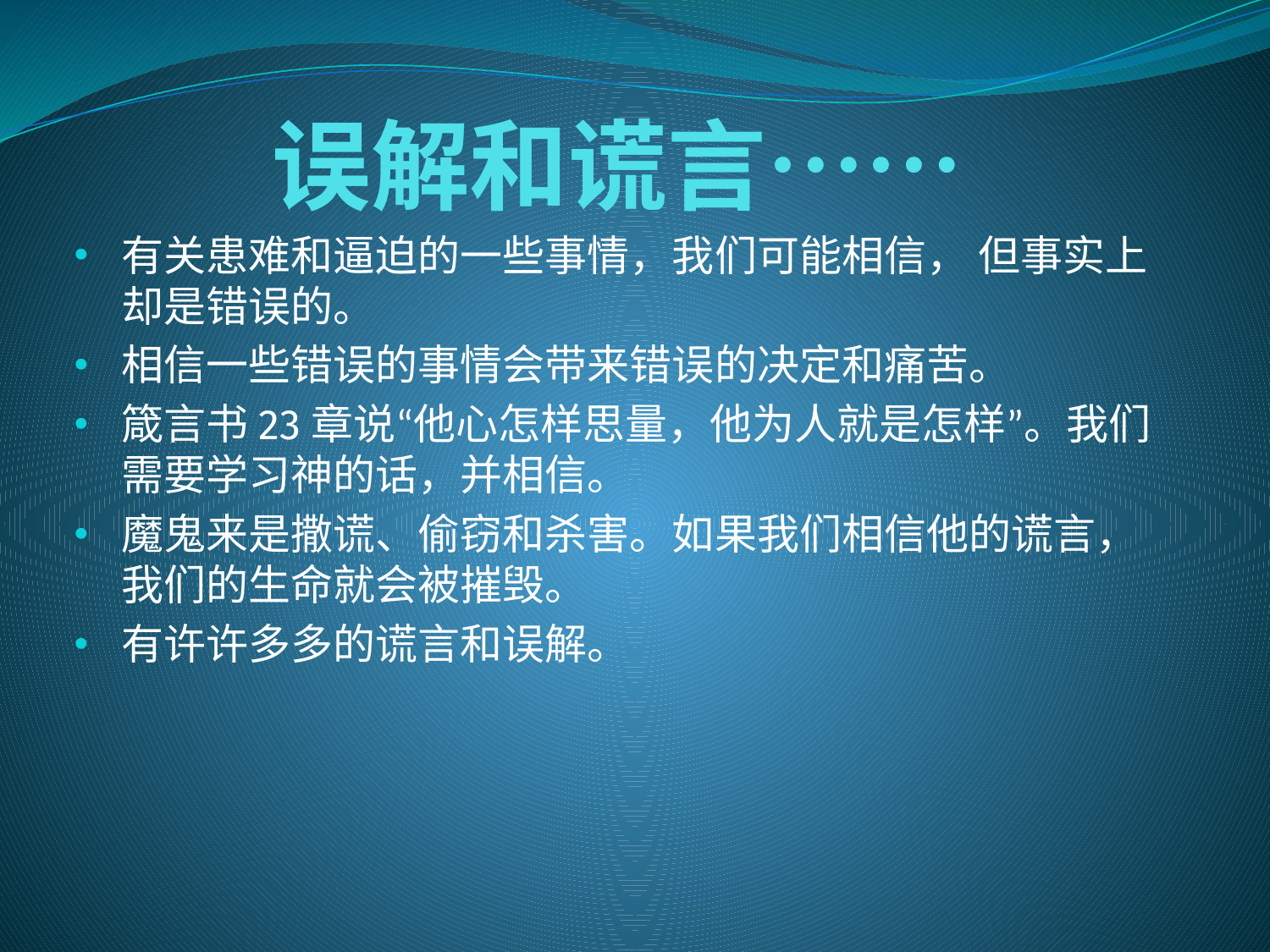

# 误解和谎言……
有关患难和逼迫的一些事情，我们可能相信， 但事实上却是错误的。
相信一些错误的事情会带来错误的决定和痛苦。
箴言书23章说“他心怎样思量，他为人就是怎样”。我们需要学习神的话，并相信。
魔鬼来是撒谎、偷窃和杀害。如果我们相信他的谎言，我们的生命就会被摧毁。
有许许多多的谎言和误解。